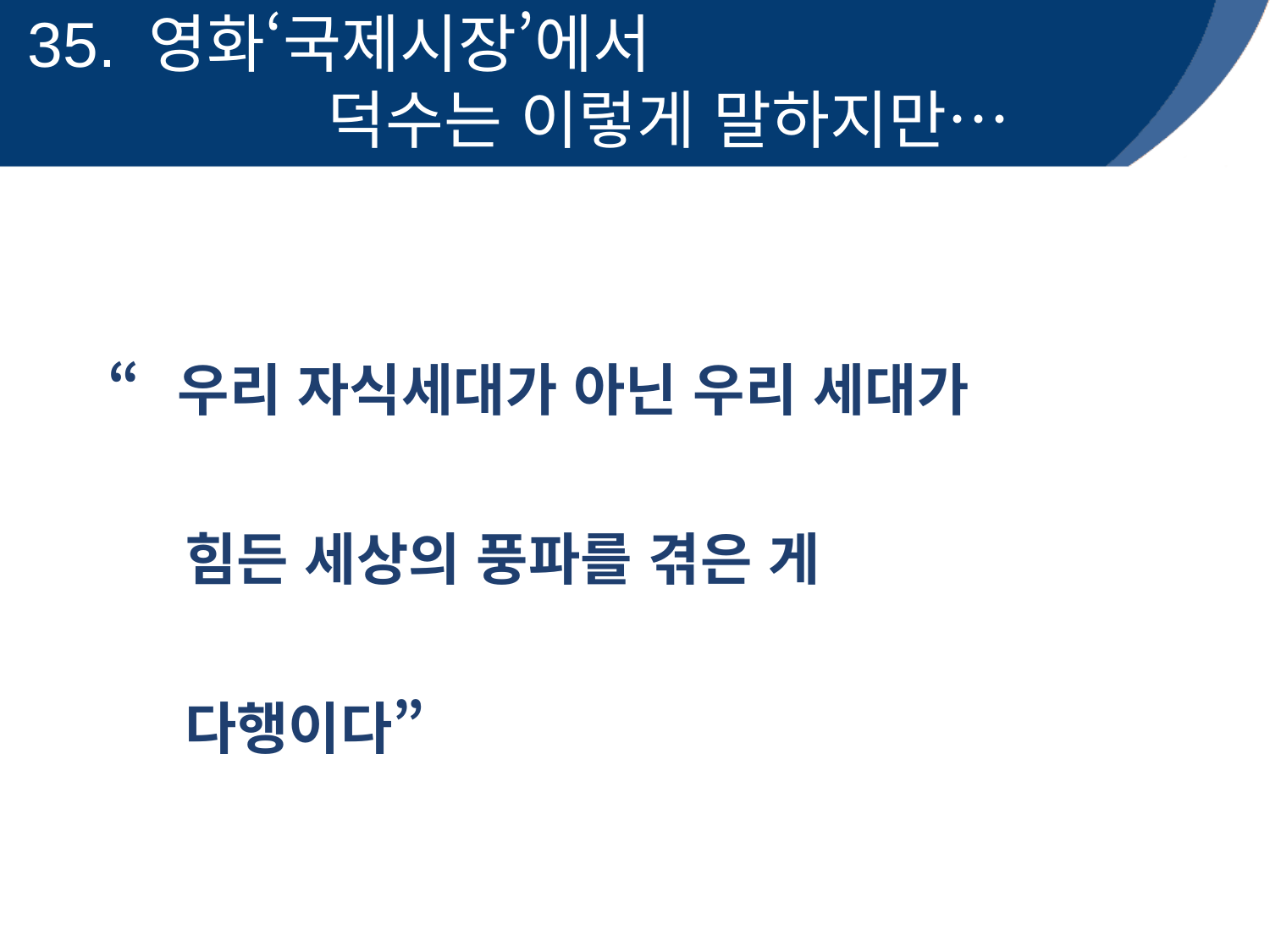

35. 영화‘국제시장’에서
                덕수는 이렇게 말하지만…
“우리 자식세대가 아닌 우리 세대가
    힘든 세상의 풍파를 겪은 게
    다행이다”